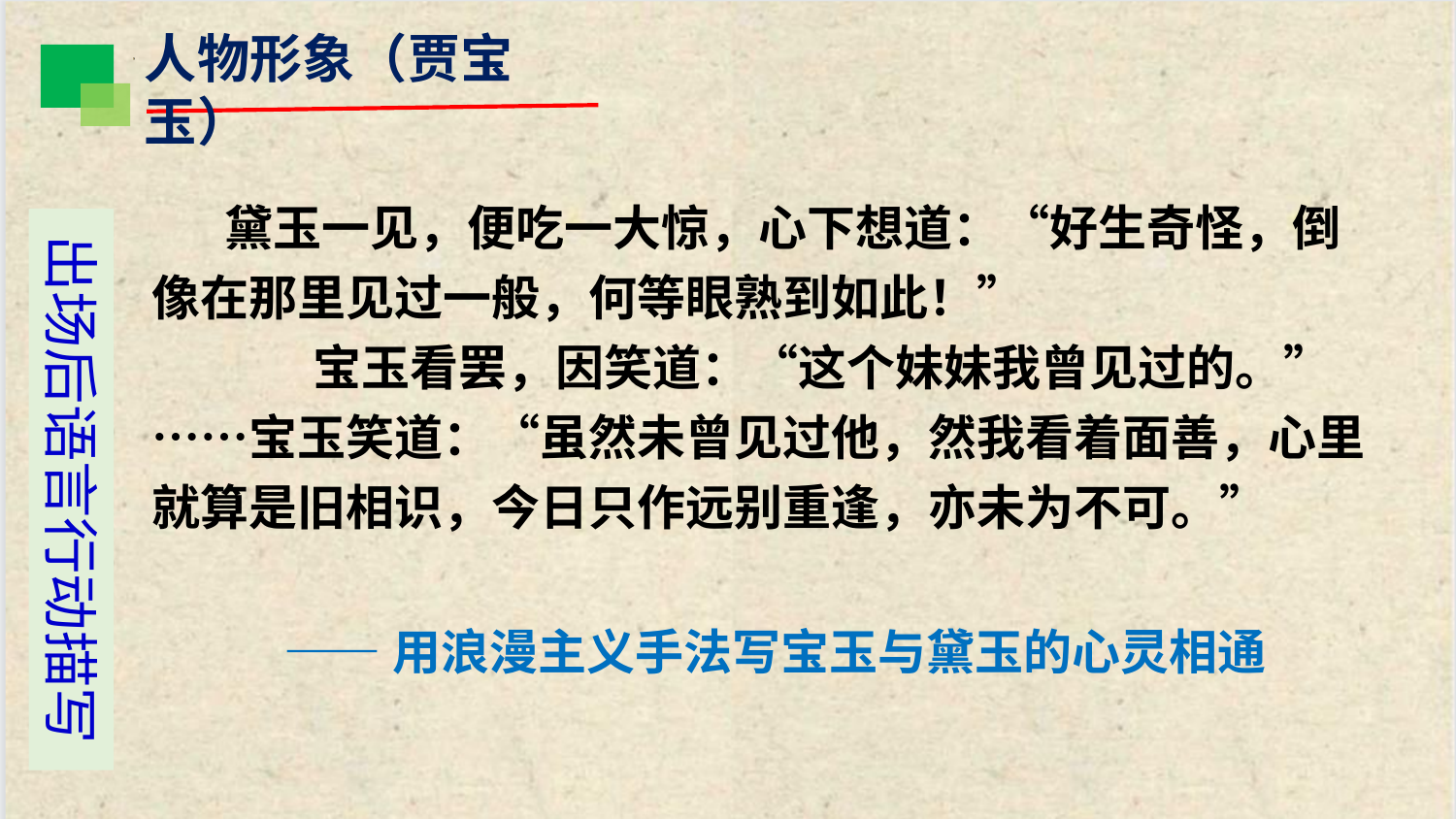

人物形象（贾宝玉）

黛玉一见，便吃一大惊，心下想道：“好生奇怪，倒像在那里见过一般，何等眼熟到如此！”
       宝玉看罢，因笑道：“这个妹妹我曾见过的。”……宝玉笑道：“虽然未曾见过他，然我看着面善，心里就算是旧相识，今日只作远别重逢，亦未为不可。”
出场后语言行动描写
 ——用浪漫主义手法写宝玉与黛玉的心灵相通